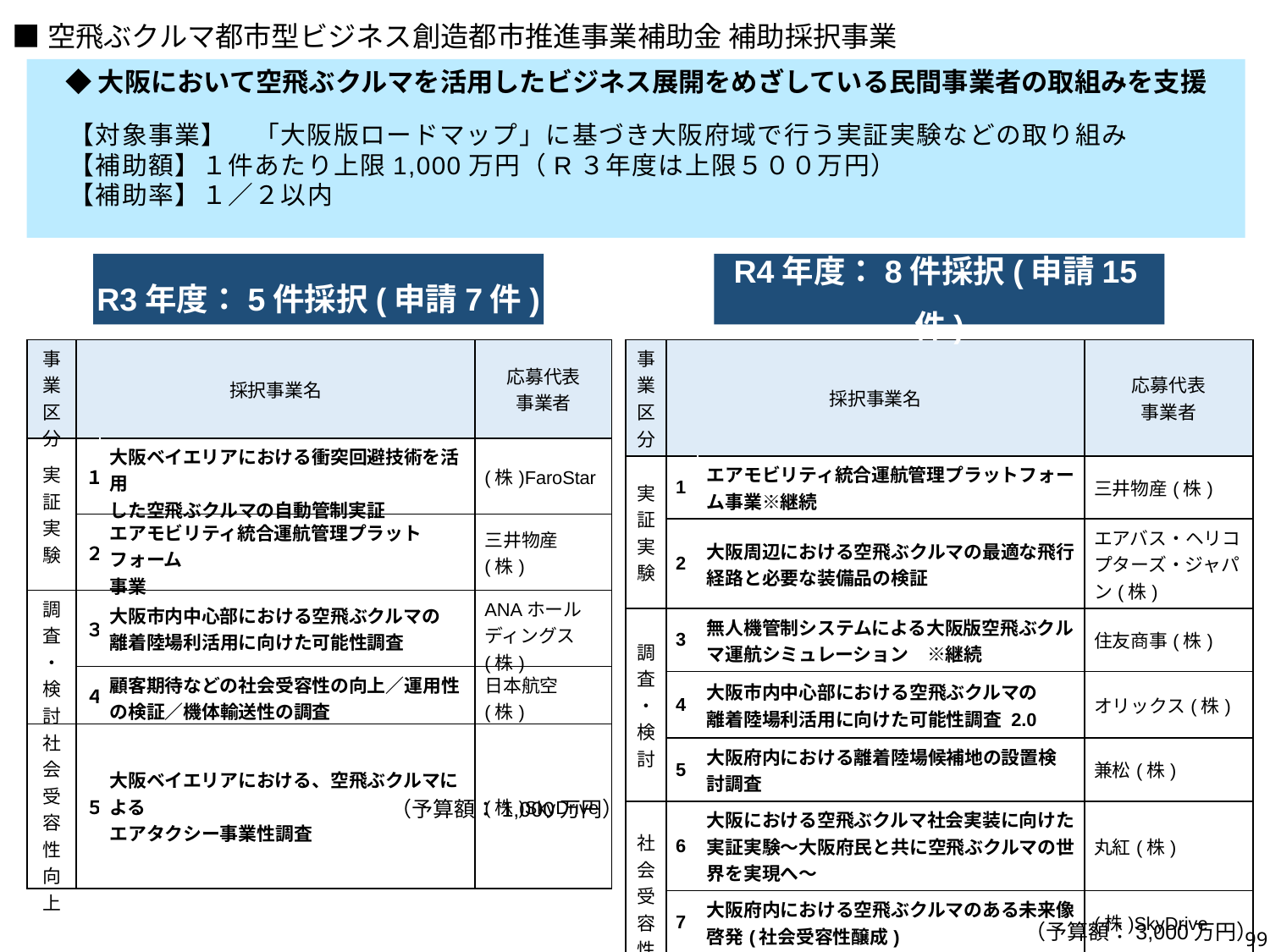

■空飛ぶクルマ都市型ビジネス創造都市推進事業補助金 補助採択事業
　◆ 大阪において空飛ぶクルマを活用したビジネス展開をめざしている民間事業者の取組みを支援
【対象事業】　「大阪版ロードマップ」に基づき大阪府域で行う実証実験などの取り組み
【補助額】１件あたり上限1,000万円（R３年度は上限５００万円）
【補助率】１／２以内
R3年度：5件採択(申請7件)
R4年度：8件採択(申請15件)
| 事業 区分 | 採択事業名 |  | 応募代表 事業者 |
| --- | --- | --- | --- |
| 実証実験 | １ | 大阪ベイエリアにおける衝突回避技術を活用 した空飛ぶクルマの自動管制実証 | (株)FaroStar |
|  | ２ | エアモビリティ統合運航管理プラットフォーム 事業 | 三井物産(株) |
| 調査・検討 | ３ | 大阪市内中心部における空飛ぶクルマの 離着陸場利活用に向けた可能性調査 | ANAホールディングス(株) |
|  | ４ | 顧客期待などの社会受容性の向上／運用性の検証／機体輸送性の調査 | 日本航空(株) |
| 社会受容性向上 | ５ | 大阪ベイエリアにおける、空飛ぶクルマによる エアタクシー事業性調査 | (株)SkyDrive |
| 事業 区分 | 採択事業名 |  | 応募代表 事業者 |
| --- | --- | --- | --- |
| 実証 実験 | 1 | エアモビリティ統合運航管理プラットフォーム事業※継続 | 三井物産(株) |
|  | 2 | 大阪周辺における空飛ぶクルマの最適な飛行 経路と必要な装備品の検証 | エアバス・ヘリコプターズ・ジャパン(株) |
| 調査 ・検討 | 3 | 無人機管制システムによる大阪版空飛ぶクルマ運航シミュレーション　※継続 | 住友商事(株) |
|  | 4 | 大阪市内中心部における空飛ぶクルマの 離着陸場利活用に向けた可能性調査 2.0 | オリックス(株) |
|  | 5 | 大阪府内における離着陸場候補地の設置検討調査 | 兼松(株) |
| 社会受容性向上 | 6 | 大阪における空飛ぶクルマ社会実装に向けた 実証実験～大阪府民と共に空飛ぶクルマの世界を実現へ～ | 丸紅(株) |
|  | 7 | 大阪府内における空飛ぶクルマのある未来像 啓発(社会受容性醸成) | (株)SkyDrive |
|  | 8 | 「空飛ぶクルマ出前授業」及び「フルサイズ機体 モデル展示・試乗会」の開催 | Volocopter　GmbH |
（予算額：1,000万円）
（予算額：3,000万円）
99